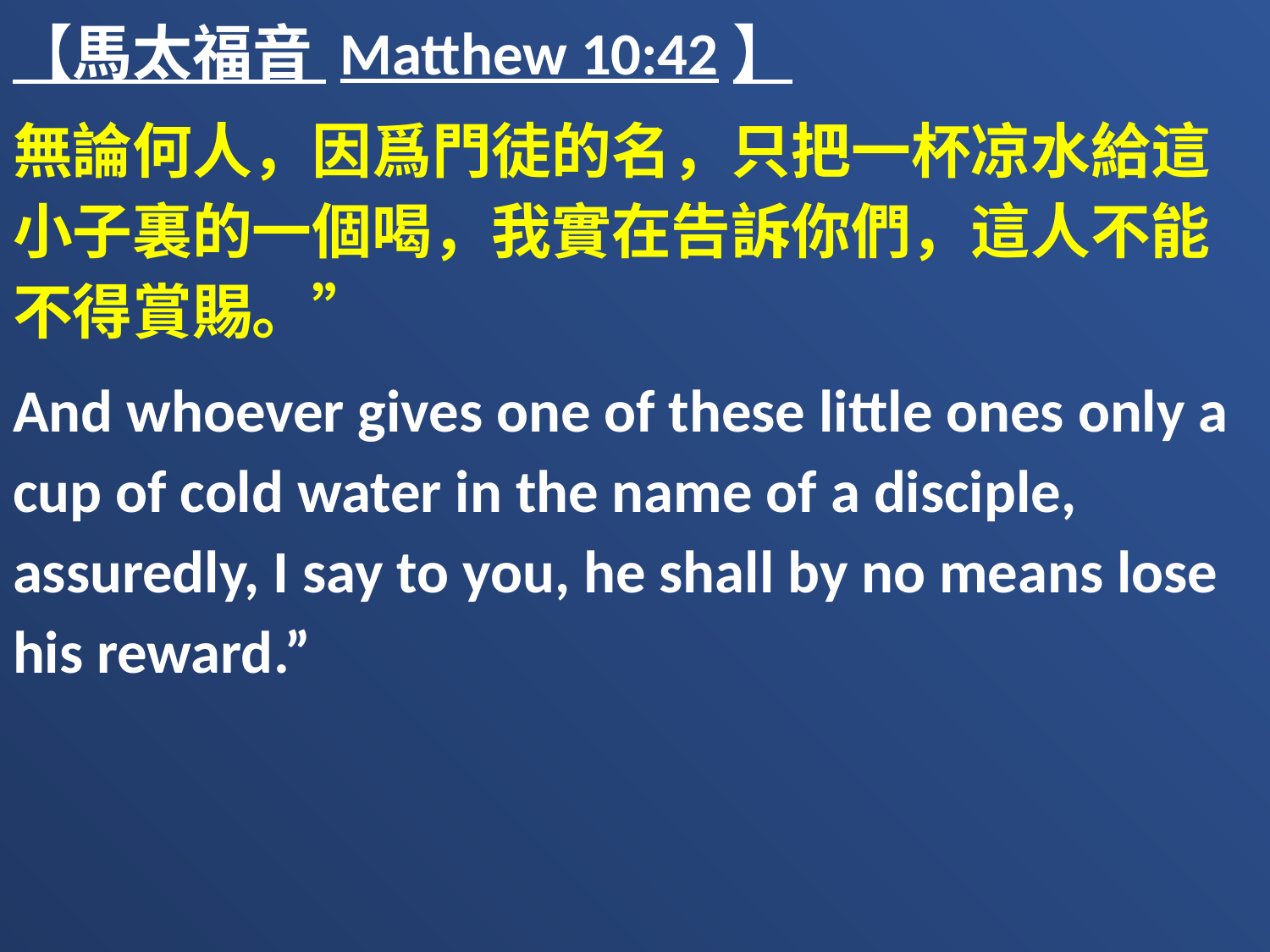

【馬太福音 Matthew 10:42】
無論何人，因爲門徒的名，只把一杯凉水給這小子裏的一個喝，我實在告訴你們，這人不能不得賞賜。”
And whoever gives one of these little ones only a cup of cold water in the name of a disciple, assuredly, I say to you, he shall by no means lose his reward.”